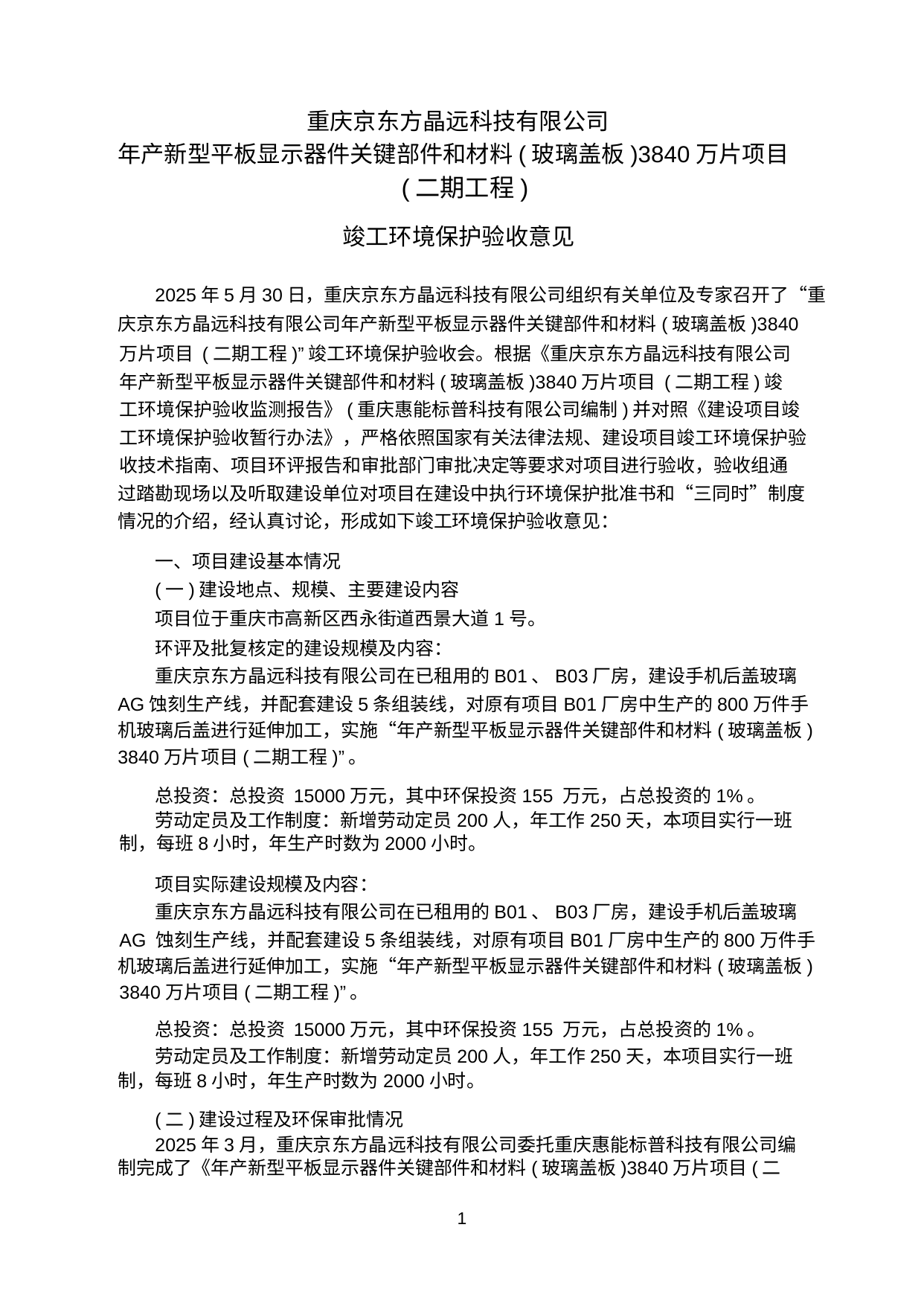

重庆京东方晶远科技有限公司
年产新型平板显示器件关键部件和材料(玻璃盖板)3840万片项目
(二期工程)
竣工环境保护验收意见
2025年5月30日，重庆京东方晶远科技有限公司组织有关单位及专家召开了“重
庆京东方晶远科技有限公司年产新型平板显示器件关键部件和材料(玻璃盖板)3840
万片项目 (二期工程)”竣工环境保护验收会。根据《重庆京东方晶远科技有限公司
年产新型平板显示器件关键部件和材料(玻璃盖板)3840万片项目 (二期工程)竣
工环境保护验收监测报告》(重庆惠能标普科技有限公司编制)并对照《建设项目竣
工环境保护验收暂行办法》，严格依照国家有关法律法规、建设项目竣工环境保护验
收技术指南、项目环评报告和审批部门审批决定等要求对项目进行验收，验收组通
过踏勘现场以及听取建设单位对项目在建设中执行环境保护批准书和“三同时”制度
情况的介绍，经认真讨论，形成如下竣工环境保护验收意见：
一、项目建设基本情况
(一)建设地点、规模、主要建设内容
项目位于重庆市高新区西永街道西景大道1号。
环评及批复核定的建设规模及内容：
重庆京东方晶远科技有限公司在已租用的B01、B03厂房，建设手机后盖玻璃
AG蚀刻生产线，并配套建设5条组装线，对原有项目B01厂房中生产的800万件手
机玻璃后盖进行延伸加工，实施“年产新型平板显示器件关键部件和材料(玻璃盖板)
3840万片项目(二期工程)”。
总投资：总投资 15000万元，其中环保投资155 万元，占总投资的1%。
劳动定员及工作制度：新增劳动定员200人，年工作250天，本项目实行一班
制，每班8小时，年生产时数为2000小时。
项目实际建设规模及内容：
重庆京东方晶远科技有限公司在已租用的B01、B03厂房，建设手机后盖玻璃
AG 蚀刻生产线，并配套建设5条组装线，对原有项目B01厂房中生产的800万件手
机玻璃后盖进行延伸加工，实施“年产新型平板显示器件关键部件和材料(玻璃盖板)
3840万片项目(二期工程)”。
总投资：总投资 15000万元，其中环保投资155 万元，占总投资的1%。
劳动定员及工作制度：新增劳动定员200人，年工作250天，本项目实行一班
制，每班8小时，年生产时数为2000小时。
(二)建设过程及环保审批情况
2025年3月，重庆京东方晶远科技有限公司委托重庆惠能标普科技有限公司编
制完成了《年产新型平板显示器件关键部件和材料(玻璃盖板)3840万片项目(二
1